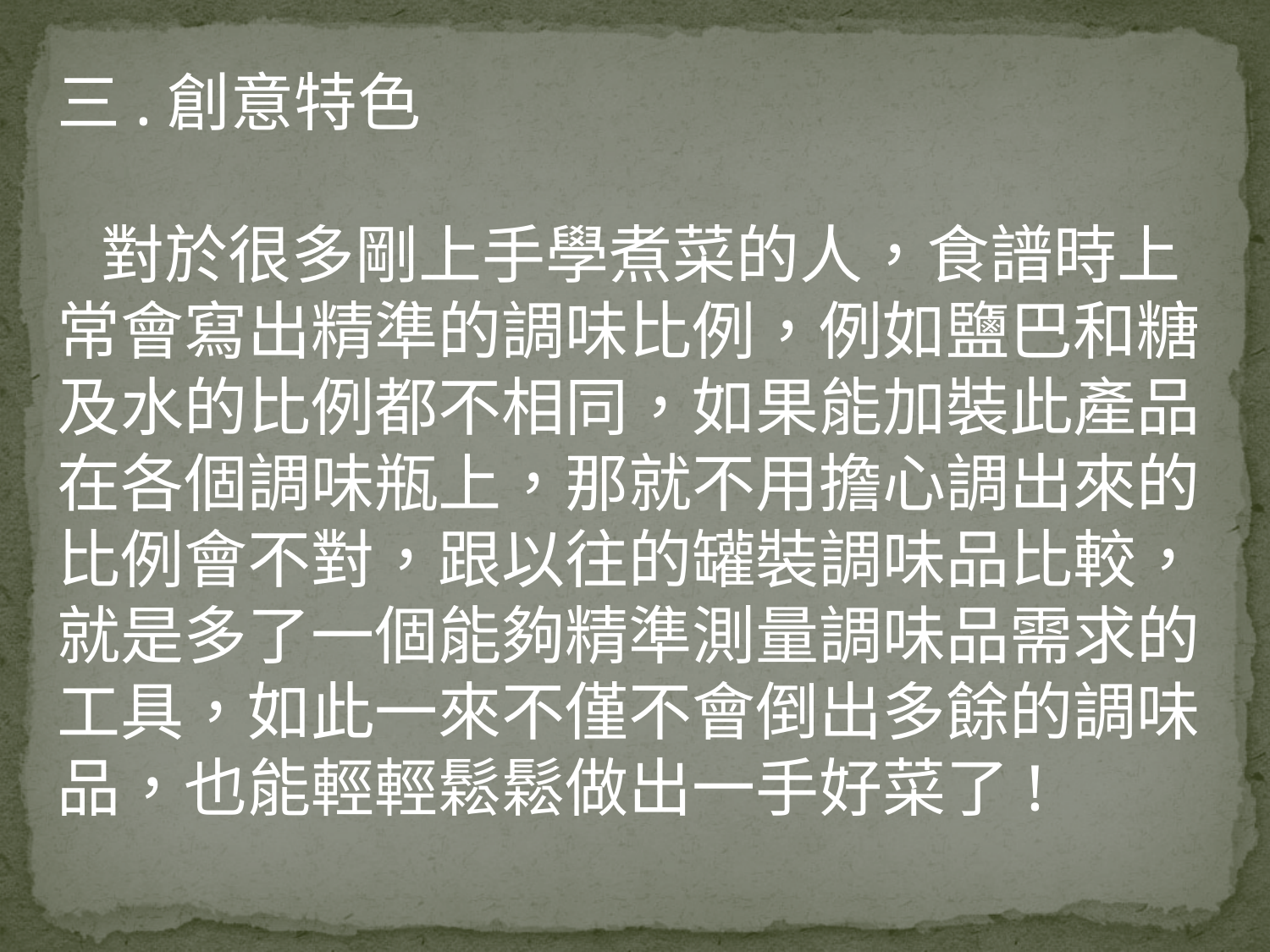

三.創意特色

  對於很多剛上手學煮菜的人，食譜時上常會寫出精準的調味比例，例如鹽巴和糖及水的比例都不相同，如果能加裝此產品在各個調味瓶上，那就不用擔心調出來的比例會不對，跟以往的罐裝調味品比較，就是多了一個能夠精準測量調味品需求的工具，如此一來不僅不會倒出多餘的調味品，也能輕輕鬆鬆做出一手好菜了!